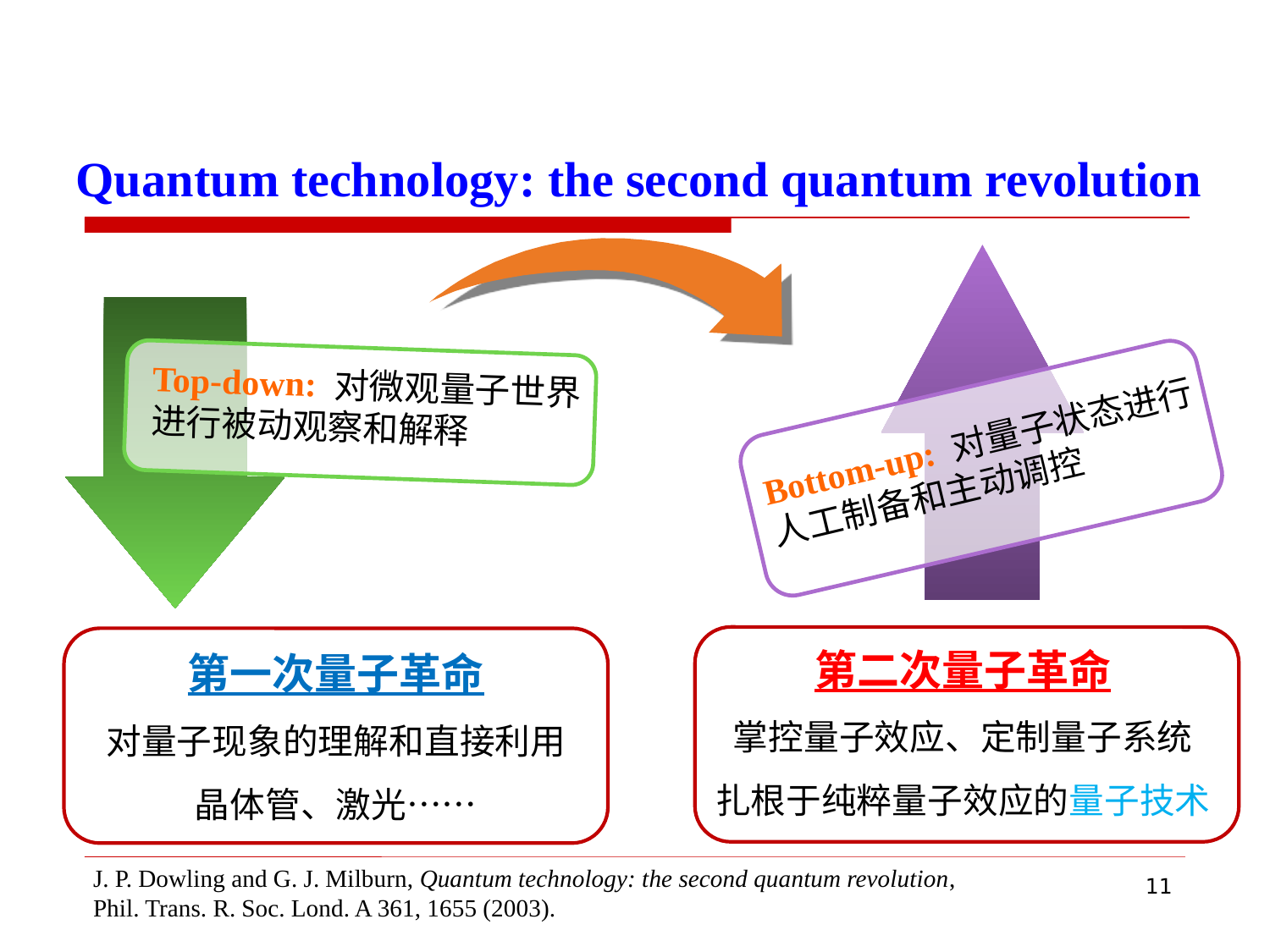

Quantum technology: the second quantum revolution

Top-down: 对微观量子世界进行被动观察和解释

Bottom-up: 对量子状态进行人工制备和主动调控

第二次量子革命
掌控量子效应、定制量子系统
扎根于纯粹量子效应的量子技术

第一次量子革命
对量子现象的理解和直接利用
晶体管、激光……
J. P. Dowling and G. J. Milburn, Quantum technology: the second quantum revolution,
Phil. Trans. R. Soc. Lond. A 361, 1655 (2003).
11